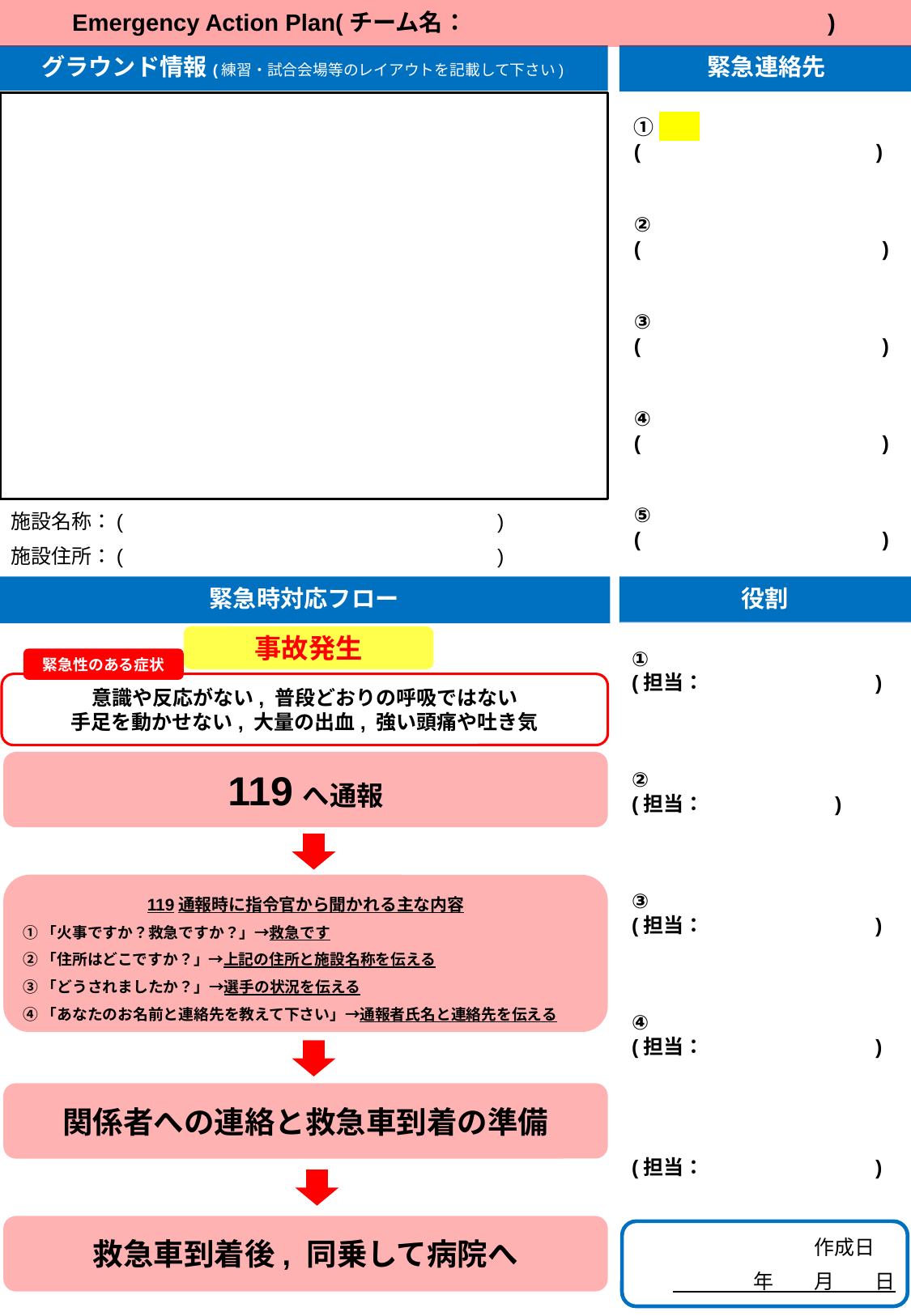

Emergency Action Plan(チーム名：　　　　　　　　　　　　　　　)
緊急連絡先
# グラウンド情報(練習・試合会場等のレイアウトを記載して下さい)
①
(　　　　    　　　　　　 )

②
(　　　　　 　　　 　　　)

③
(　　　　　 　　　 　　　)

④
(　　　　　 　　　 　　　)

⑤
(　　　　　　　　　　　  )

施設名称：(　　　　　　　　　　　　　　　　　　)
施設住所：(　　　　　　　　　　　　　　　　　　)
役割
緊急時対応フロー
①
(担当：　　　　　　　　 )

②
(担当： 　　　　　　)

③
(担当：　　　　　　　　 )

④
(担当：　　　　　　　　 )

(担当：　　　　　　　　 )
事故発生
緊急性のある症状
意識や反応がない, 普段どおりの呼吸ではない
手足を動かせない, 大量の出血, 強い頭痛や吐き気
119へ通報

119通報時に指令官から聞かれる主な内容
①「火事ですか？救急ですか？」→救急です
②「住所はどこですか？」→上記の住所と施設名称を伝える
③「どうされましたか？」→選手の状況を伝える
④「あなたのお名前と連絡先を教えて下さい」→通報者氏名と連絡先を伝える

関係者への連絡と救急車到着の準備

救急車到着後, 同乗して病院へ

作成日
　　　　年　　月　　日